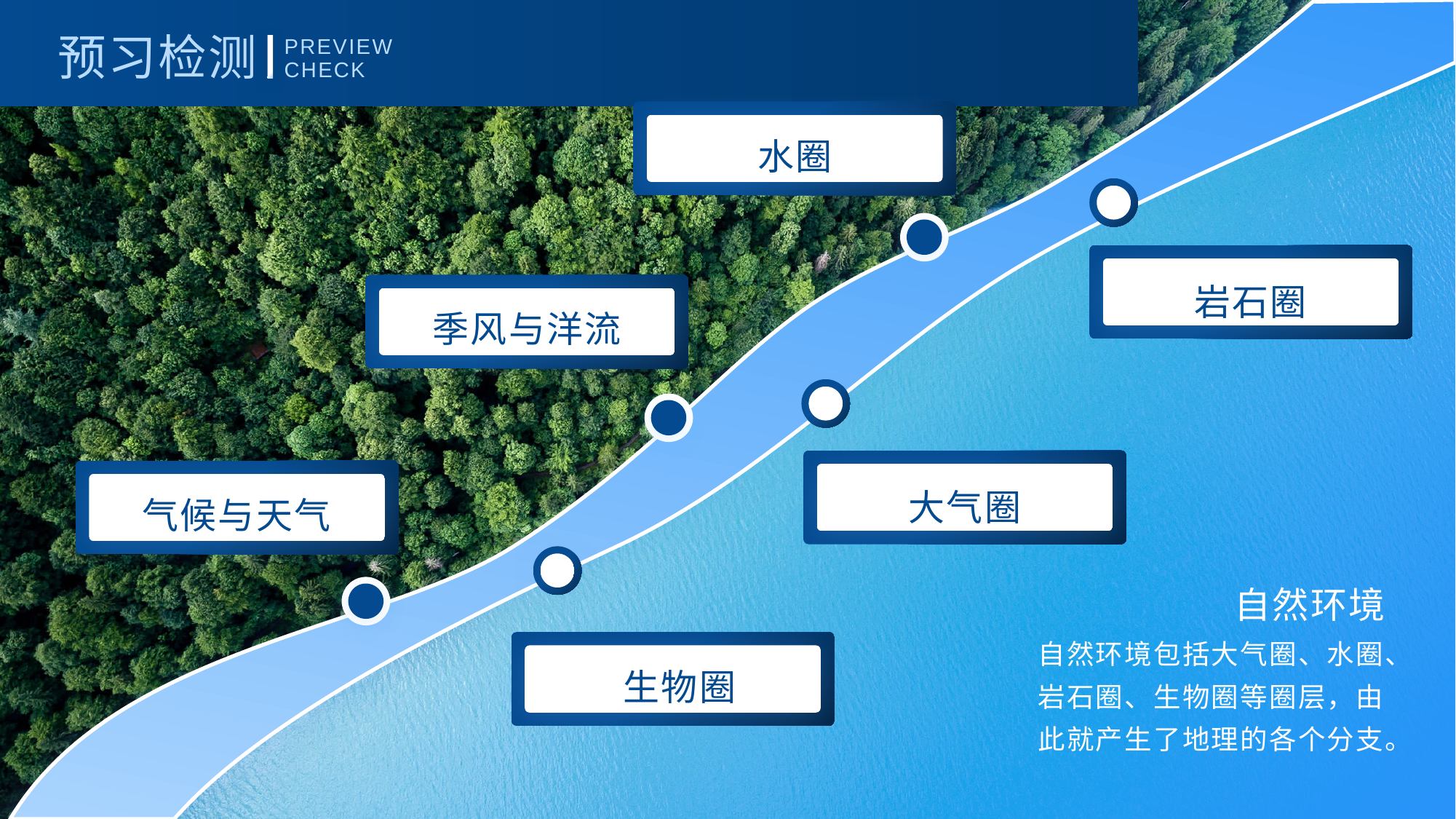

预习检测
PREVIEW
CHECK

水圈

岩石圈

季风与洋流

大气圈
气候与天气

自然环境

自然环境包括大气圈、水圈、岩石圈、生物圈等圈层，由此就产生了地理的各个分支。

生物圈